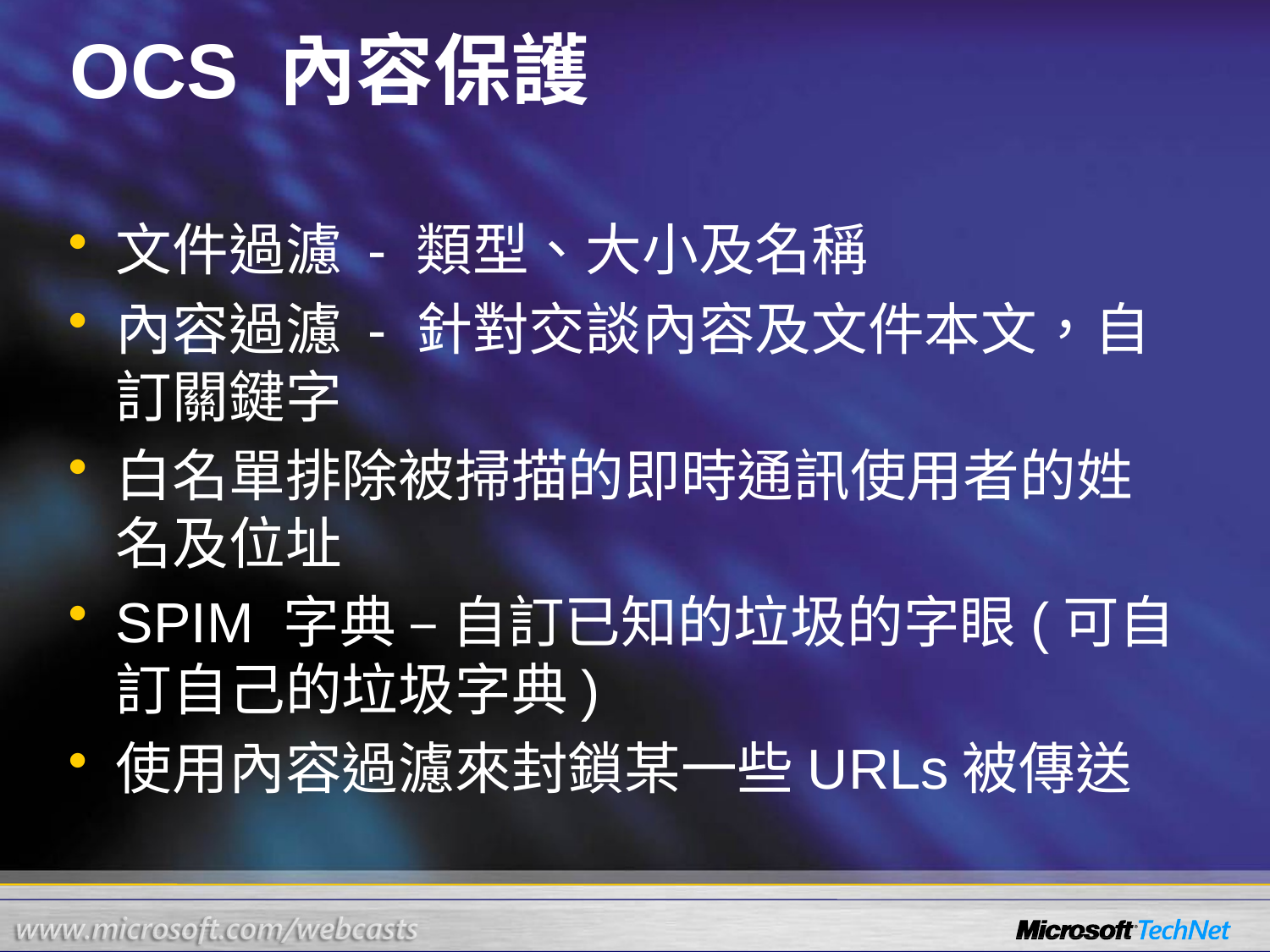

# OCS 內容保護

文件過濾 - 類型、大小及名稱
內容過濾 - 針對交談內容及文件本文，自訂關鍵字
白名單排除被掃描的即時通訊使用者的姓名及位址
SPIM 字典 – 自訂已知的垃圾的字眼(可自訂自己的垃圾字典)
使用內容過濾來封鎖某一些URLs被傳送